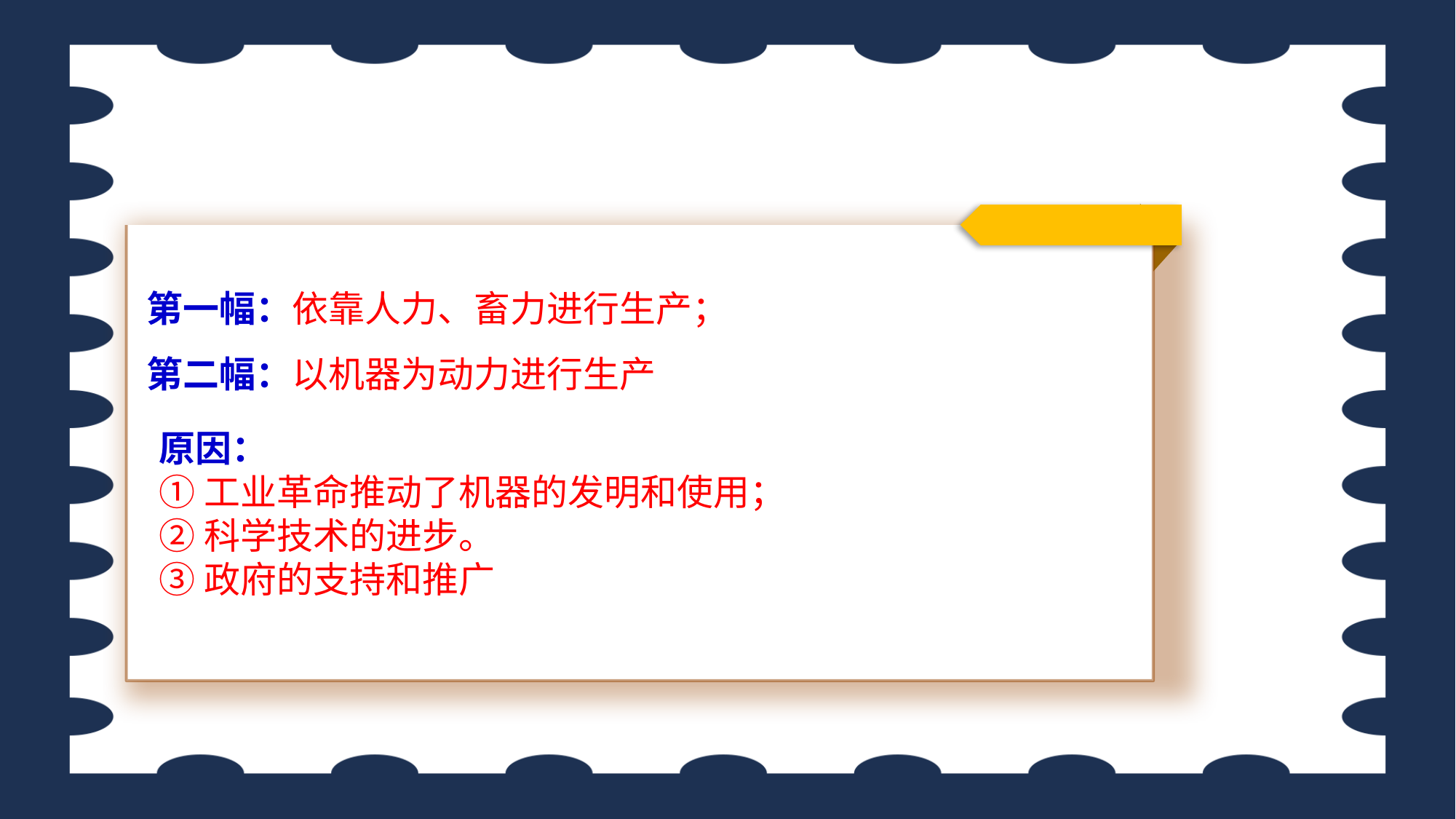

第一幅：依靠人力、畜力进行生产；
第二幅：以机器为动力进行生产
原因：
①工业革命推动了机器的发明和使用；
②科学技术的进步。
③政府的支持和推广